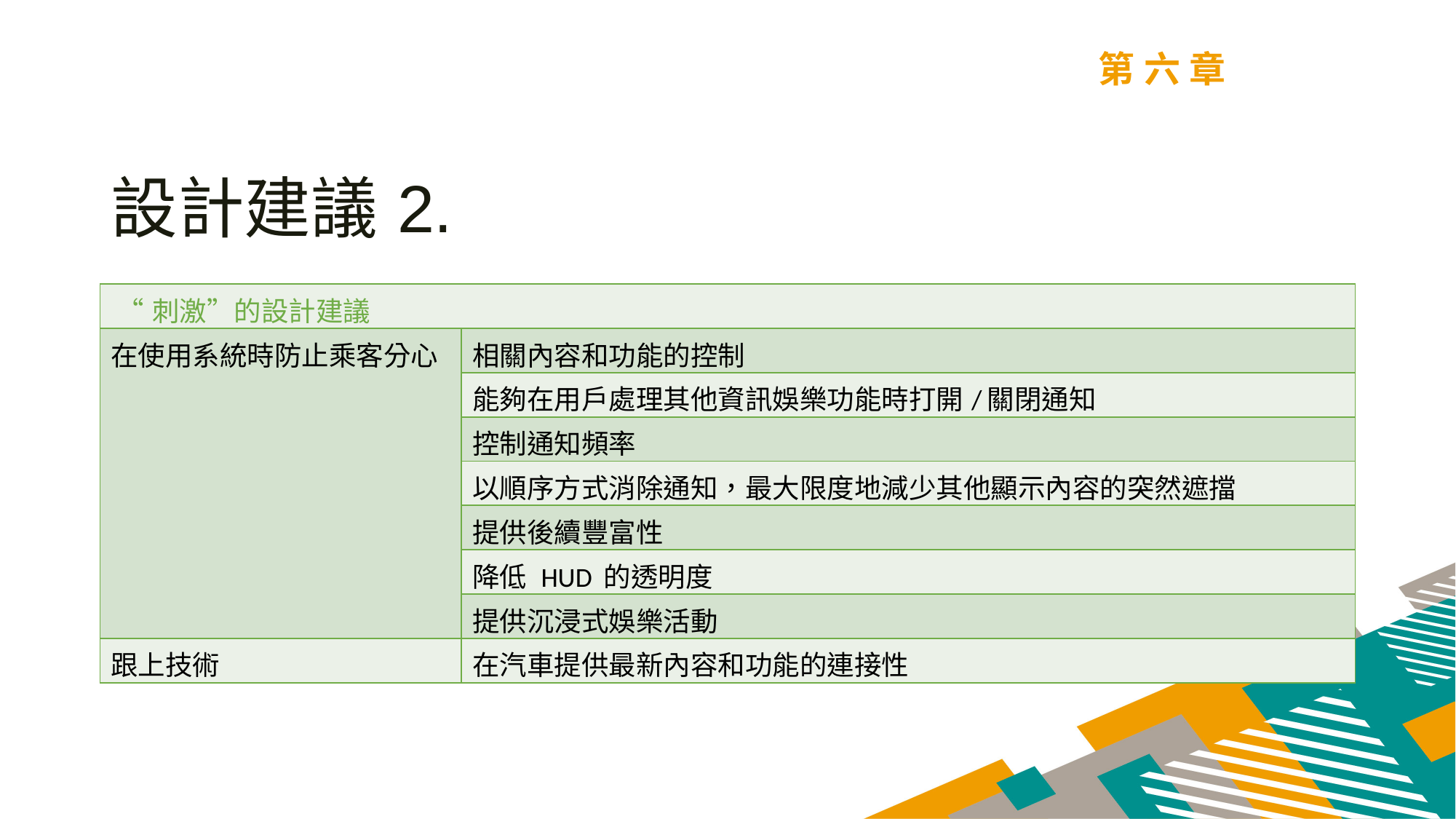

第六章
設計建議2.
| “刺激”的設計建議 |  |
| --- | --- |
| 在使用系統時防止乘客分心 | 相關內容和功能的控制 |
|  | 能夠在用戶處理其他資訊娛樂功能時打開/關閉通知 |
|  | 控制通知頻率 |
|  | 以順序方式消除通知，最大限度地減少其他顯示內容的突然遮擋 |
|  | 提供後續豐富性 |
|  | 降低 HUD 的透明度 |
|  | 提供沉浸式娛樂活動 |
| 跟上技術 | 在汽車提供最新內容和功能的連接性 |